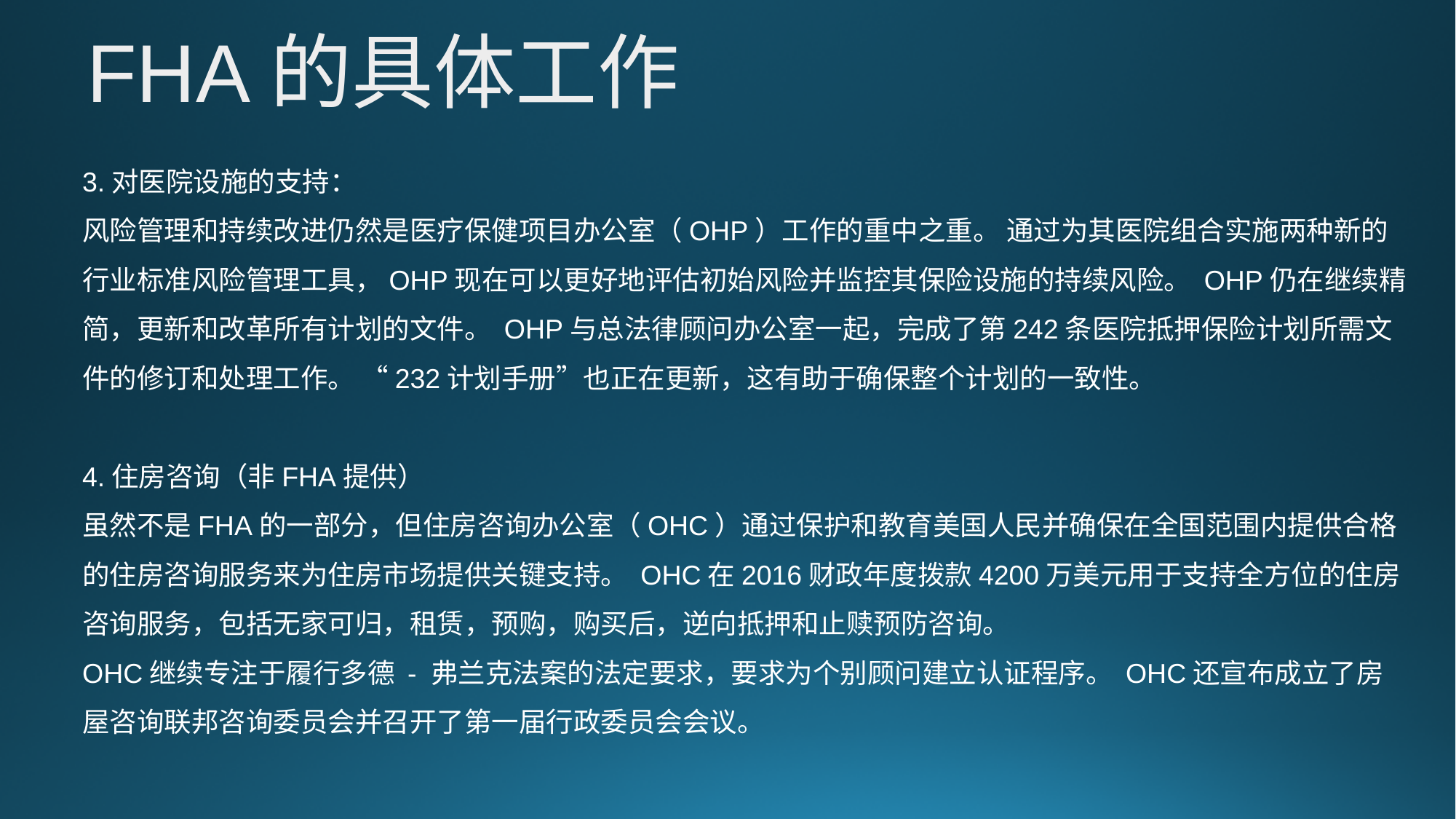

FHA的具体工作
3.对医院设施的支持：
风险管理和持续改进仍然是医疗保健项目办公室（OHP）工作的重中之重。 通过为其医院组合实施两种新的行业标准风险管理工具，OHP现在可以更好地评估初始风险并监控其保险设施的持续风险。 OHP仍在继续精简，更新和改革所有计划的文件。 OHP与总法律顾问办公室一起，完成了第242条医院抵押保险计划所需文件的修订和处理工作。 “232计划手册”也正在更新，这有助于确保整个计划的一致性。

4.住房咨询（非FHA提供）
虽然不是FHA的一部分，但住房咨询办公室（OHC）通过保护和教育美国人民并确保在全国范围内提供合格的住房咨询服务来为住房市场提供关键支持。 OHC在2016财政年度拨款4200万美元用于支持全方位的住房咨询服务，包括无家可归，租赁，预购，购买后，逆向抵押和止赎预防咨询。
OHC继续专注于履行多德 - 弗兰克法案的法定要求，要求为个别顾问建立认证程序。 OHC还宣布成立了房屋咨询联邦咨询委员会并召开了第一届行政委员会会议。